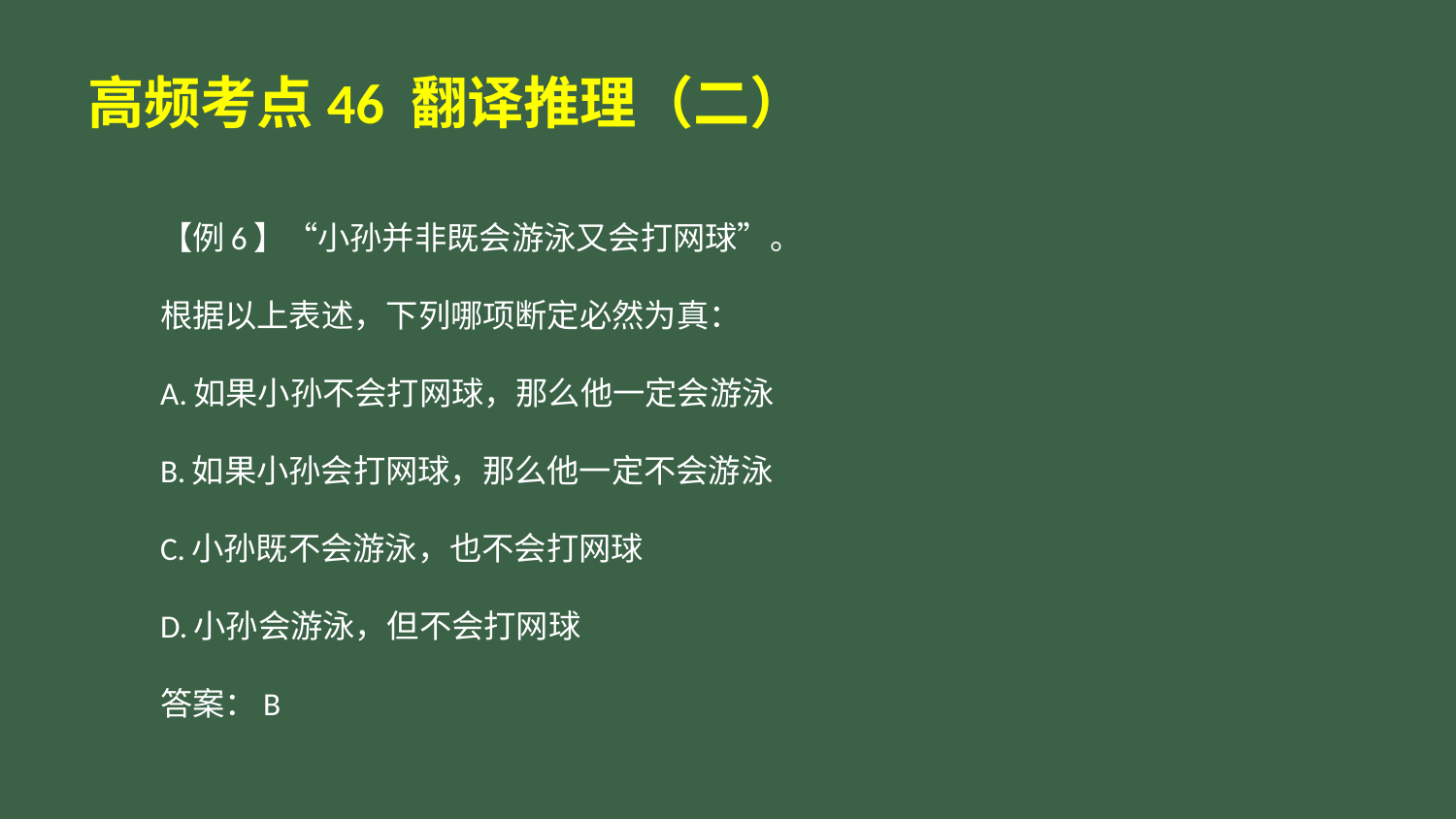

# 高频考点46 翻译推理（二）
【例6】“小孙并非既会游泳又会打网球”。
根据以上表述，下列哪项断定必然为真：
A.如果小孙不会打网球，那么他一定会游泳
B.如果小孙会打网球，那么他一定不会游泳
C.小孙既不会游泳，也不会打网球
D.小孙会游泳，但不会打网球
答案：B